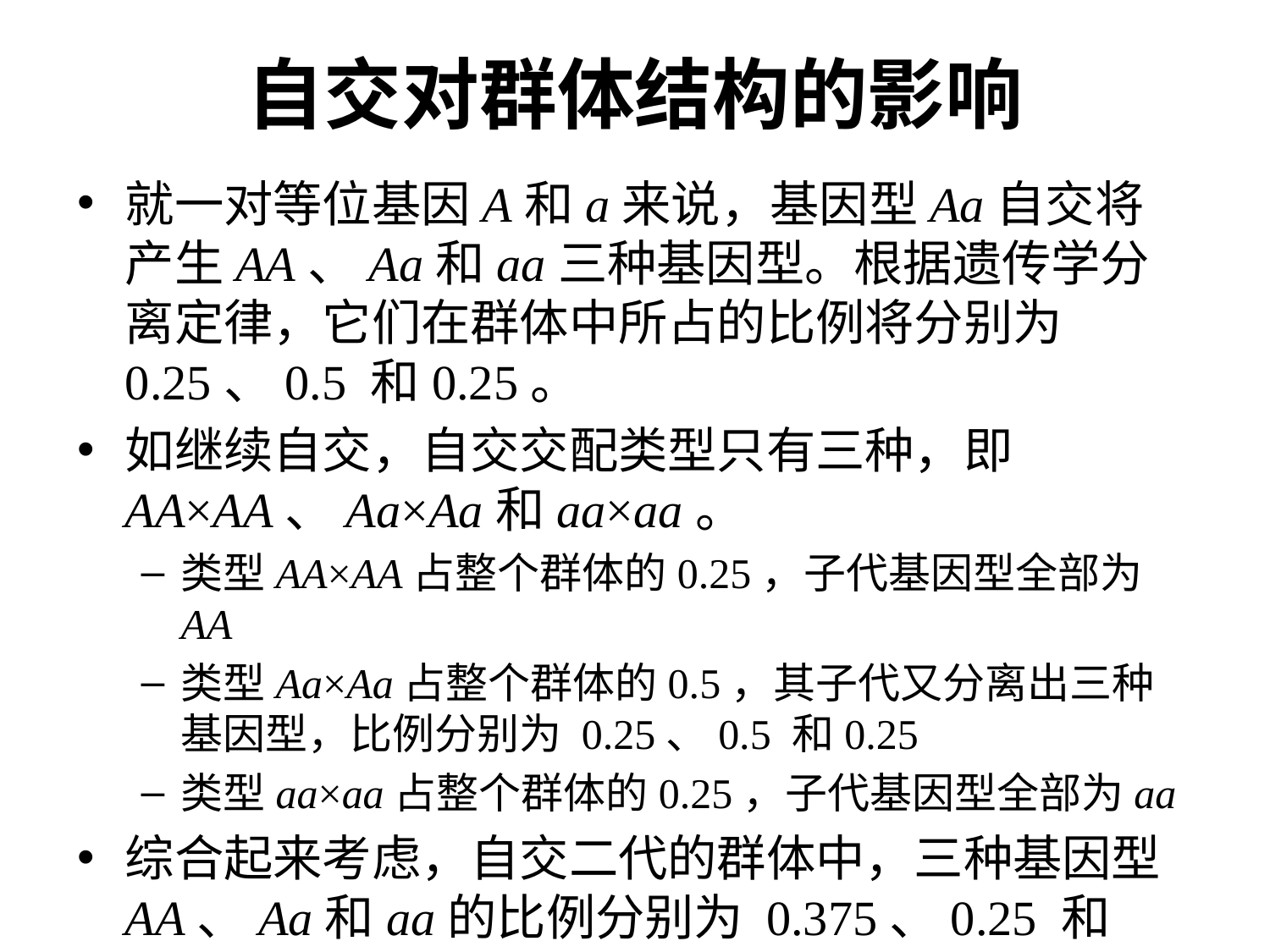

# 自交对群体结构的影响
就一对等位基因A和a来说，基因型Aa自交将产生AA、Aa和aa三种基因型。根据遗传学分离定律，它们在群体中所占的比例将分别为 0.25、0.5 和0.25。
如继续自交，自交交配类型只有三种，即AA×AA、Aa×Aa和aa×aa。
类型AA×AA占整个群体的0.25，子代基因型全部为AA
类型Aa×Aa占整个群体的0.5，其子代又分离出三种基因型，比例分别为 0.25、0.5 和0.25
类型aa×aa占整个群体的0.25，子代基因型全部为aa
综合起来考虑，自交二代的群体中，三种基因型AA、Aa和aa的比例分别为 0.375、0.25 和0.375。